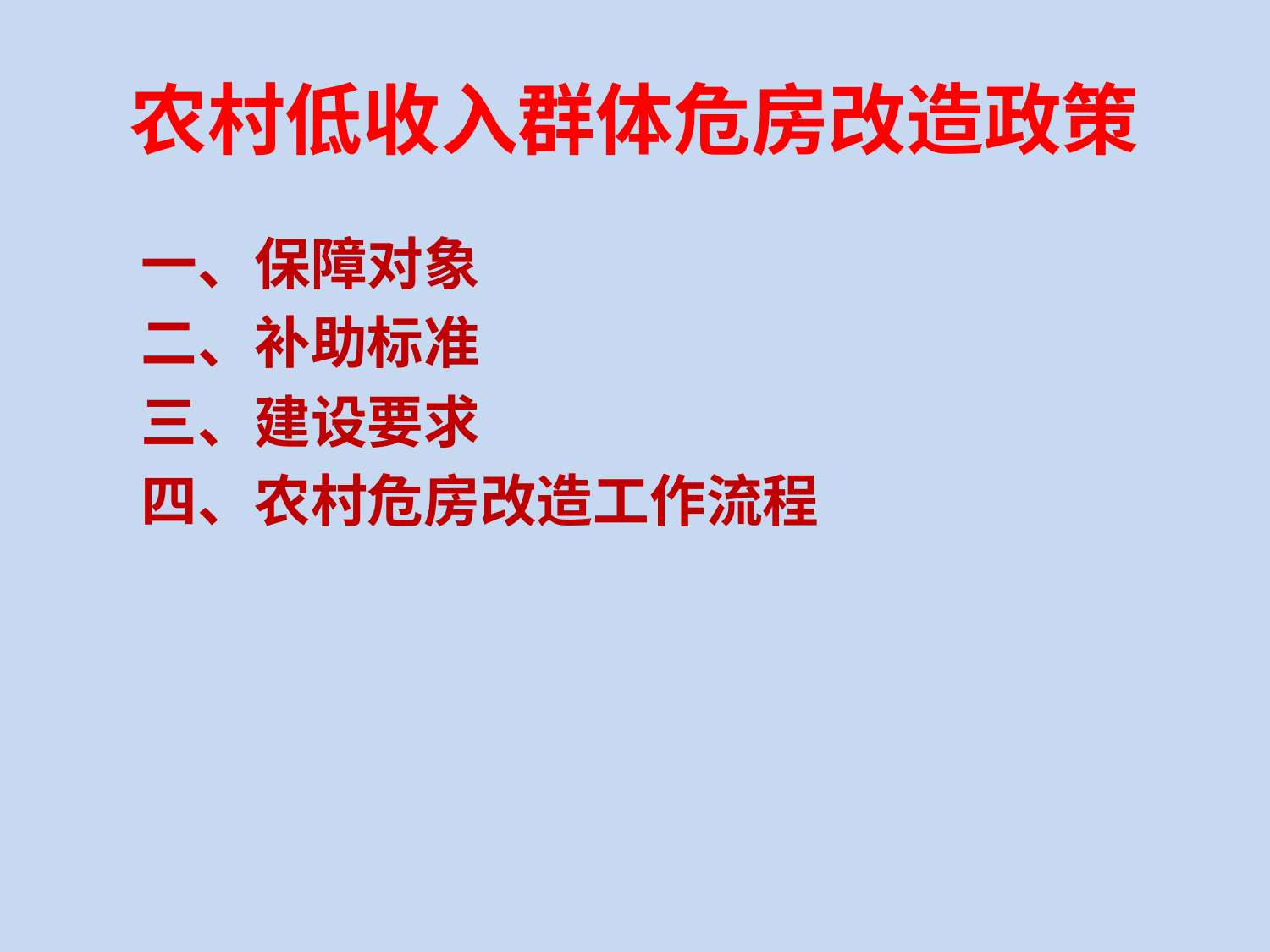

# 农村低收入群体危房改造政策
    一、保障对象
    二、补助标准
    三、建设要求
    四、农村危房改造工作流程